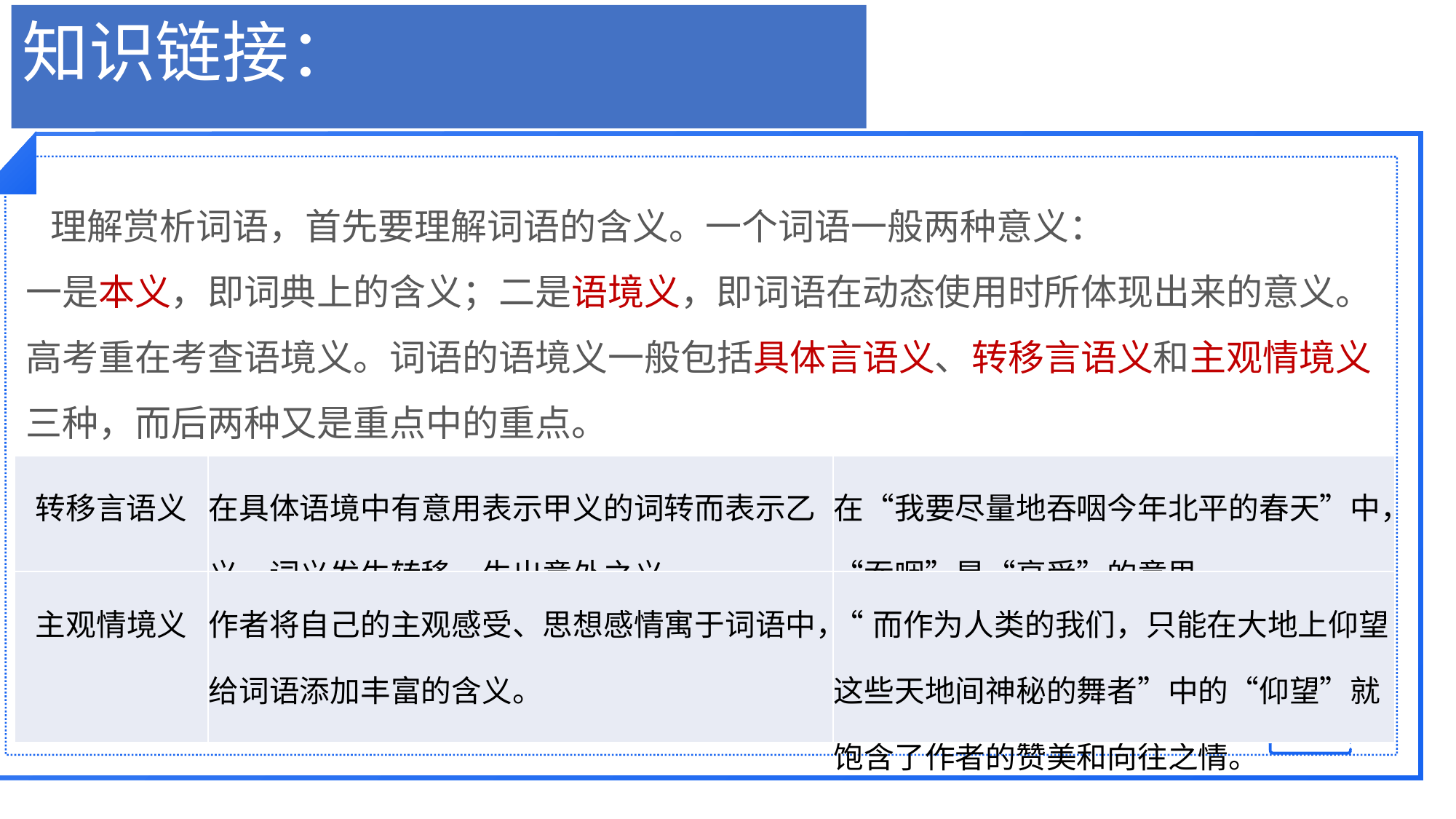

知识链接：

  理解赏析词语，首先要理解词语的含义。一个词语一般两种意义：
一是本义，即词典上的含义；二是语境义，即词语在动态使用时所体现出来的意义。
高考重在考查语境义。词语的语境义一般包括具体言语义、转移言语义和主观情境义三种，而后两种又是重点中的重点。

| 转移言语义 | 在具体语境中有意用表示甲义的词转而表示乙义。词义发生转移，生出意外之义。 | 在“我要尽量地吞咽今年北平的春天”中，“吞咽”是“享受”的意思。 |
| --- | --- | --- |
| 主观情境义 | 作者将自己的主观感受、思想感情寓于词语中，给词语添加丰富的含义。 | “而作为人类的我们，只能在大地上仰望这些天地间神秘的舞者”中的“仰望”就饱含了作者的赞美和向往之情。 |